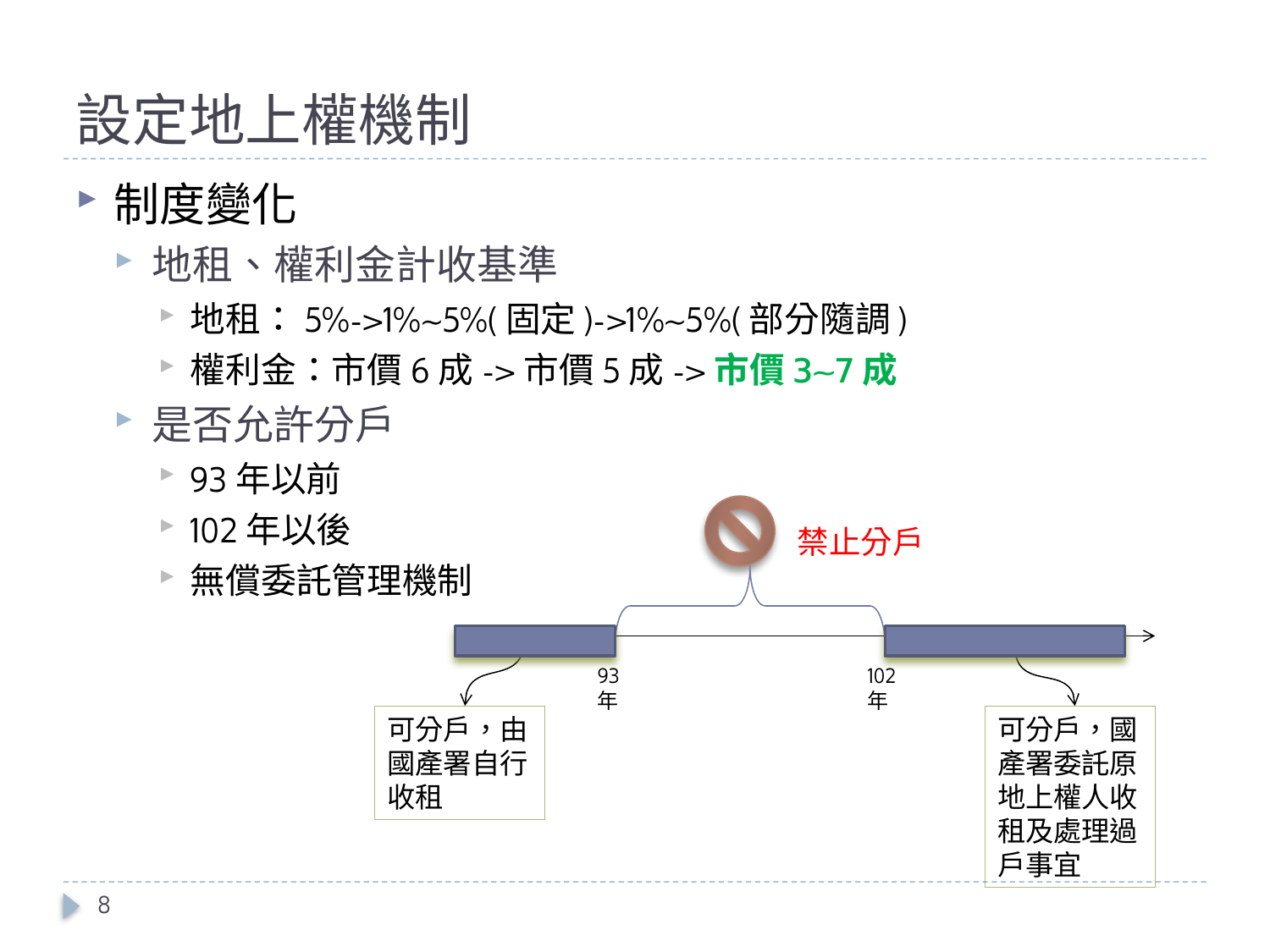

# 設定地上權機制
制度變化
地租、權利金計收基準
地租：5%->1%~5%(固定)->1%~5%(部分隨調)
權利金：市價6成->市價5成->市價3~7成
是否允許分戶
93年以前
102年以後
無償委託管理機制

禁止分戶
93年
102年

可分戶，由國產署自行收租
可分戶，國產署委託原地上權人收租及處理過戶事宜
8